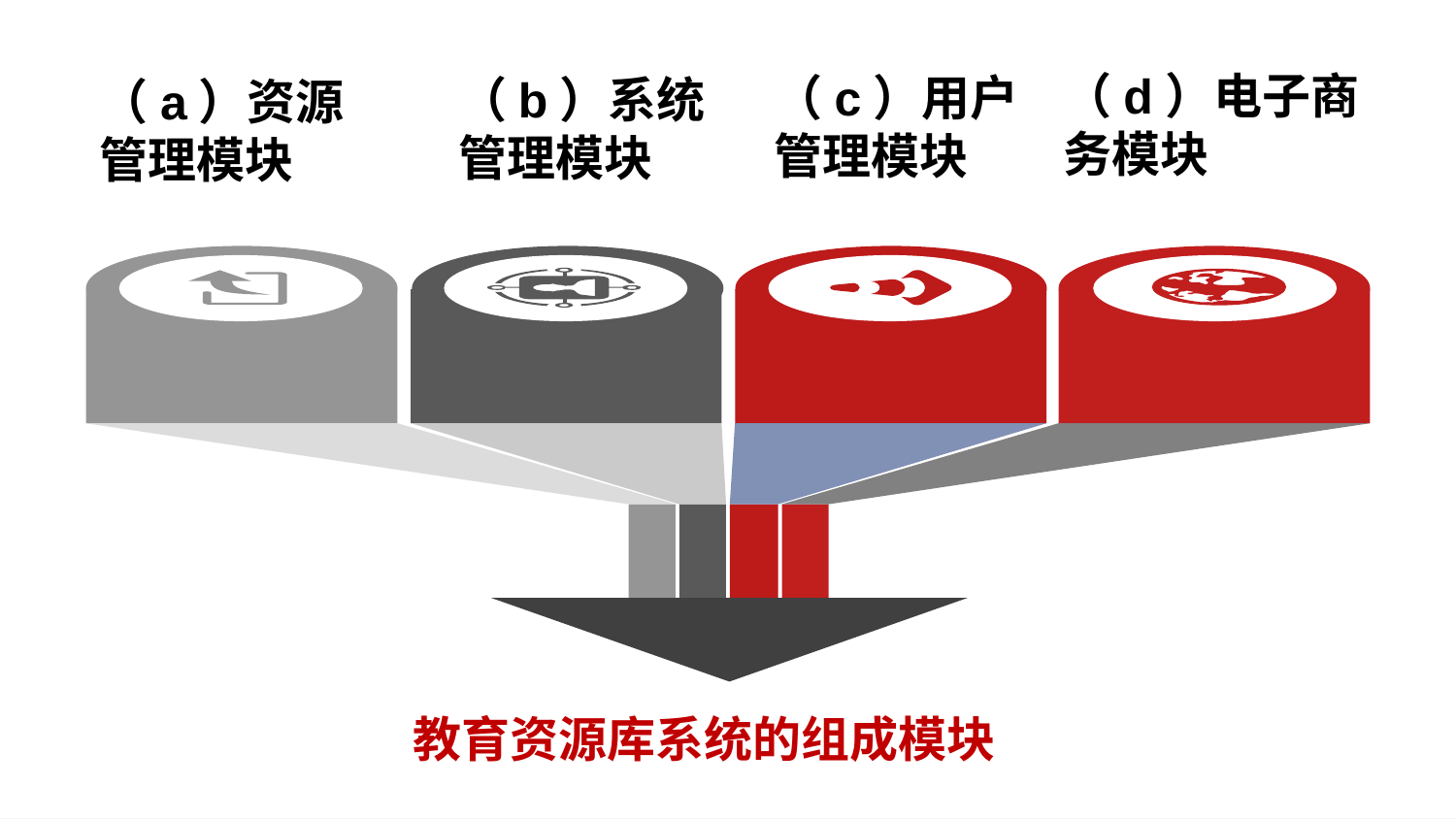

（d）电子商务模块

（c）用户管理模块
（b）系统管理模块
（a）资源管理模块
             教育资源库系统的组成模块